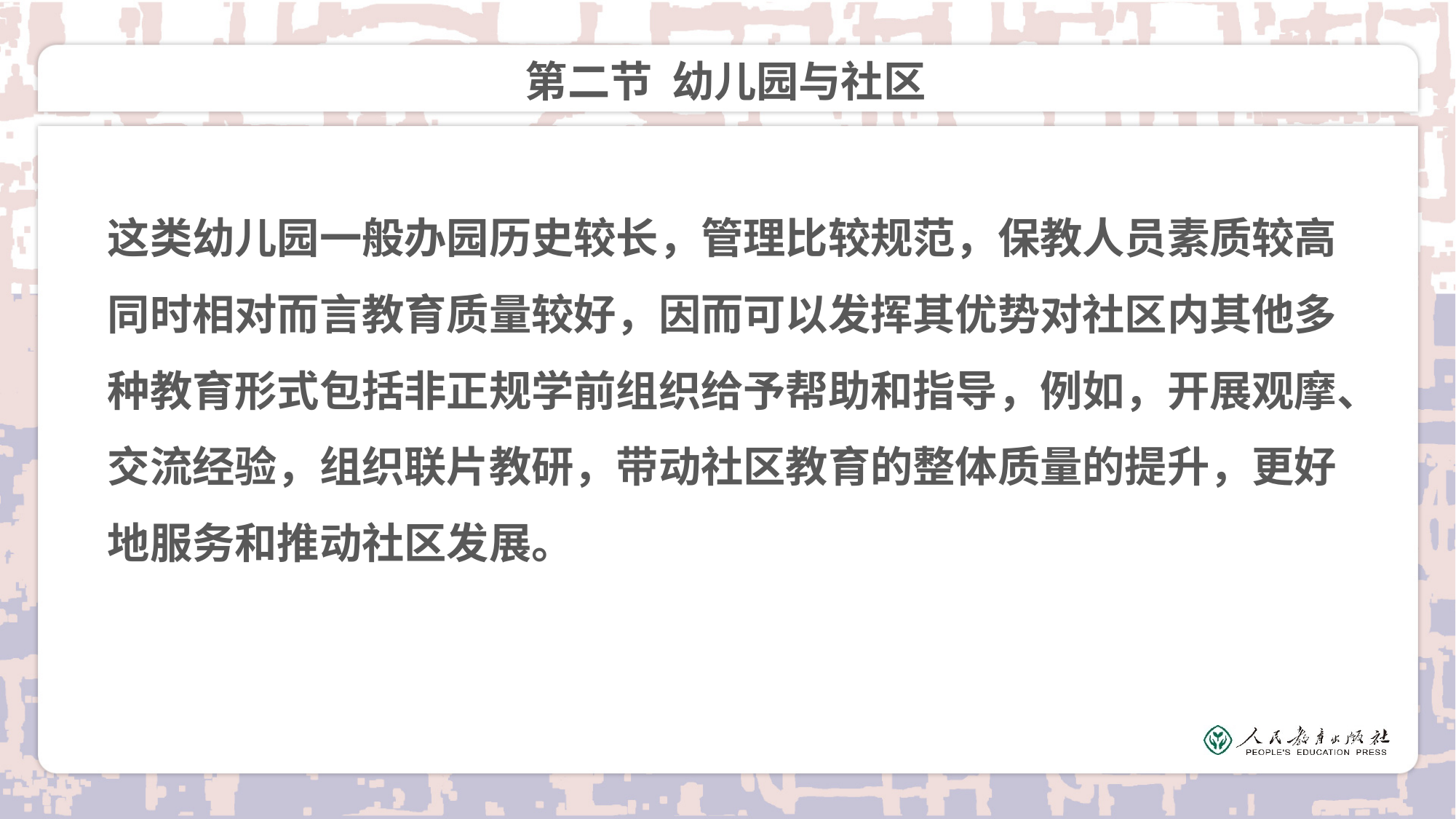

# 第二节  幼儿园与社区
这类幼儿园一般办园历史较长，管理比较规范，保教人员素质较高同时相对而言教育质量较好，因而可以发挥其优势对社区内其他多种教育形式包括非正规学前组织给予帮助和指导，例如，开展观摩、交流经验，组织联片教研，带动社区教育的整体质量的提升，更好地服务和推动社区发展。